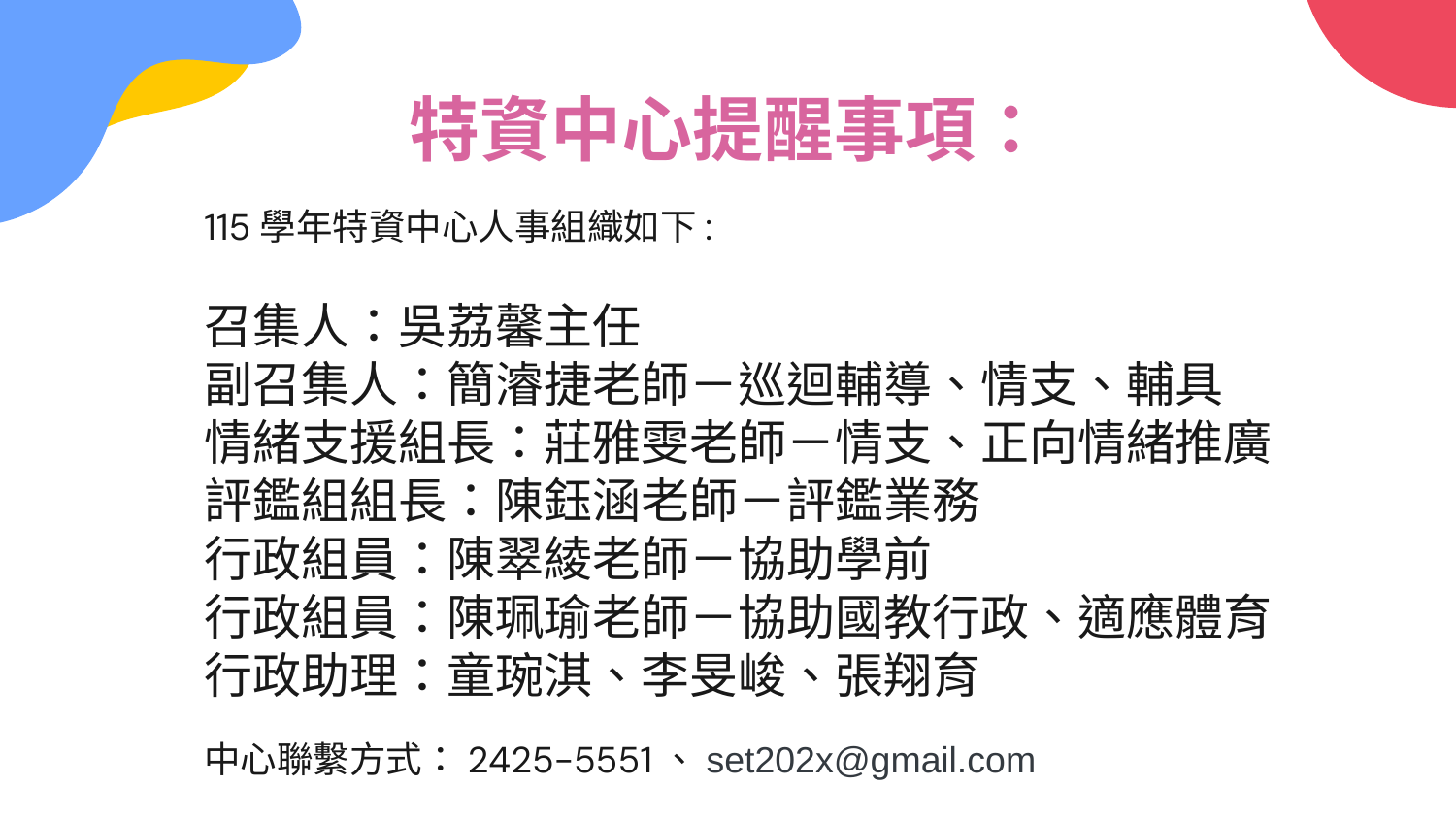

# 特資中心提醒事項：
115學年特資中心人事組織如下:
召集人：吳荔馨主任
副召集人：簡濬捷老師－巡迴輔導、情支、輔具
情緒支援組長：莊雅雯老師－情支、正向情緒推廣
評鑑組組長：陳鈺涵老師－評鑑業務
行政組員：陳翠綾老師－協助學前
行政組員：陳珮瑜老師－協助國教行政、適應體育
行政助理：童琬淇、李旻峻、張翔育
中心聯繫方式：2425-5551、set202x@gmail.com